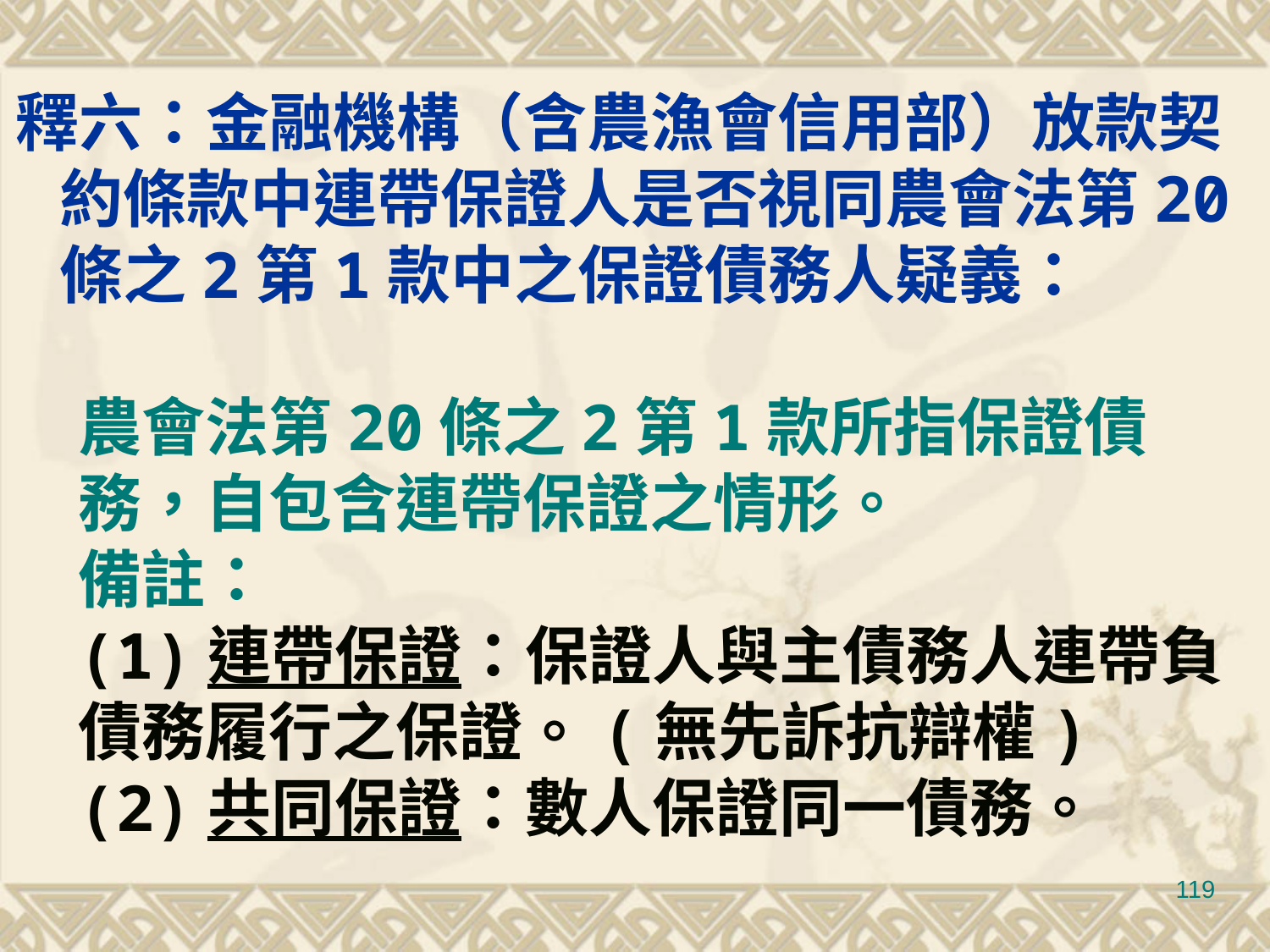

釋六：金融機構（含農漁會信用部）放款契
  約條款中連帶保證人是否視同農會法第20
  條之2第1款中之保證債務人疑義：

農會法第20條之2第1款所指保證債務，自包含連帶保證之情形。
備註：
(1)連帶保證：保證人與主債務人連帶負債務履行之保證。(無先訴抗辯權)
(2)共同保證：數人保證同一債務。
119